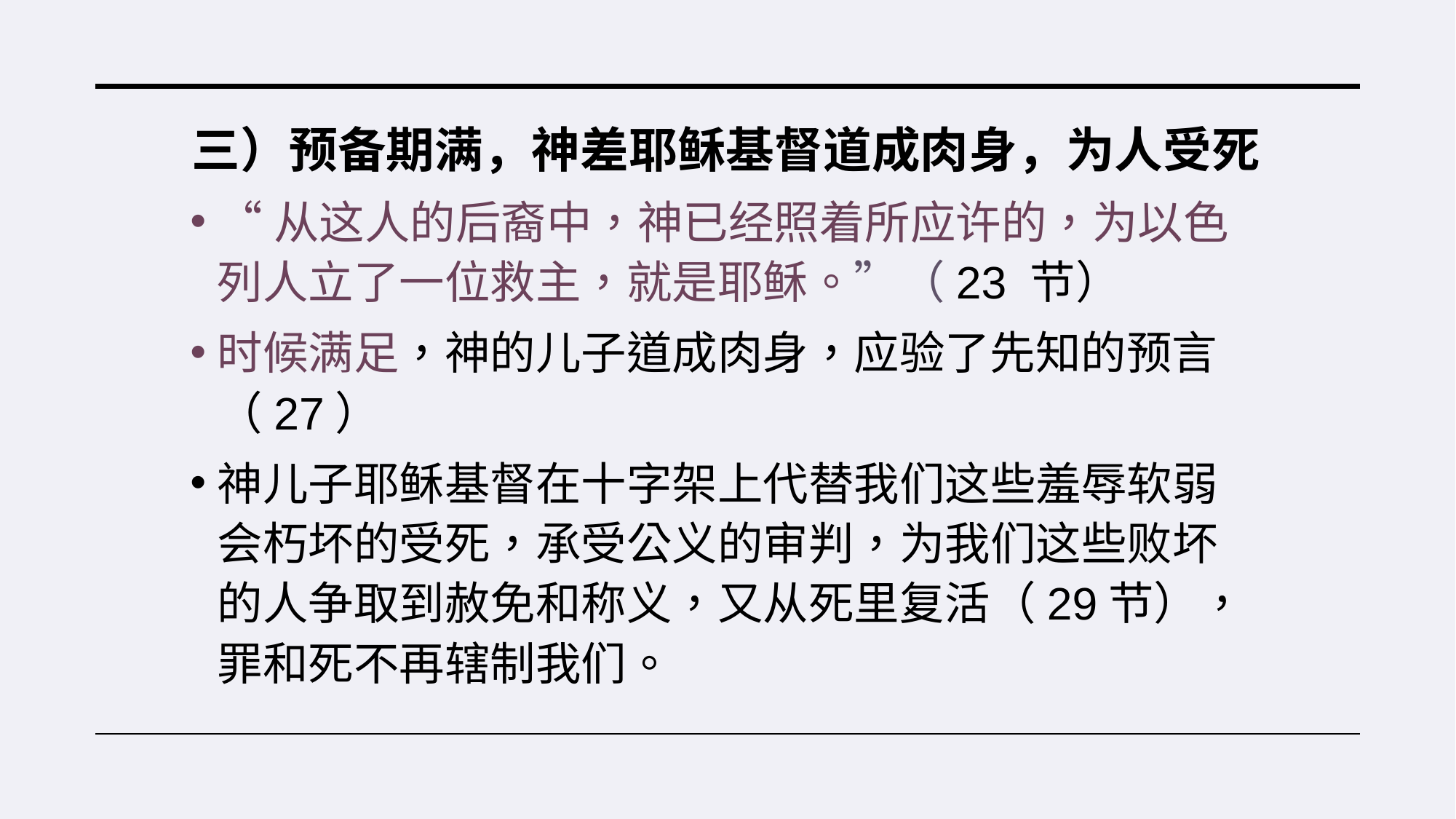

三）预备期满，神差耶稣基督道成肉身，为人受死
“从这人的后裔中，神已经照着所应许的，为以色列人立了一位救主，就是耶稣。”（23 节）
时候满足，神的儿子道成肉身，应验了先知的预言（27）
神儿子耶稣基督在十字架上代替我们这些羞辱软弱会朽坏的受死，承受公义的审判，为我们这些败坏的人争取到赦免和称义，又从死里复活（29节），罪和死不再辖制我们。